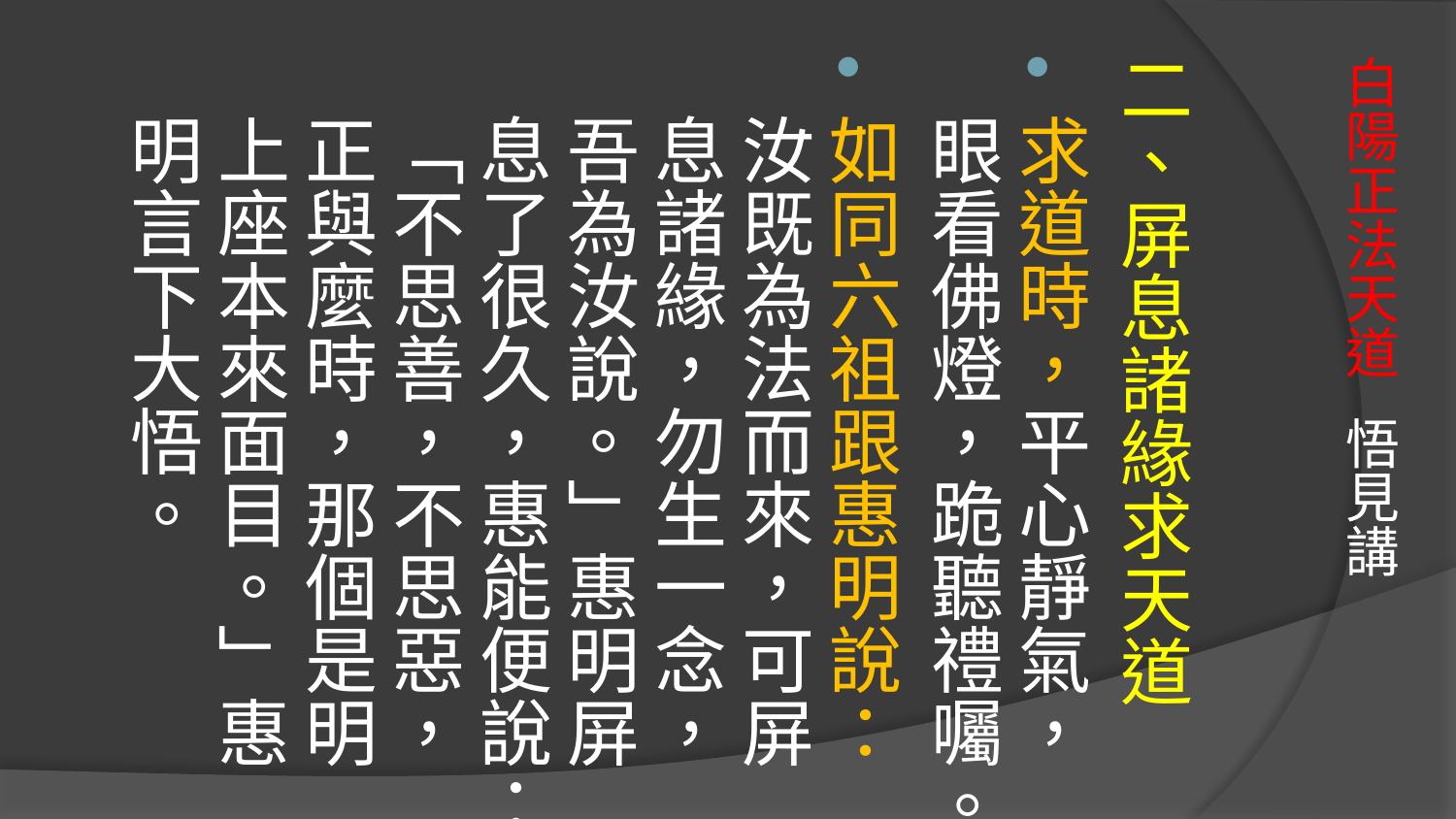

二、屏息諸緣求天道
求道時，平心靜氣，眼看佛燈，跪聽禮囑。
如同六祖跟惠明說：汝既為法而來，可屏息諸緣，勿生一念，吾為汝說。」惠明屏息了很久，惠能便說：「不思善，不思惡，正與麼時，那個是明上座本來面目。」惠明言下大悟。

# 白陽正法天道   悟見講